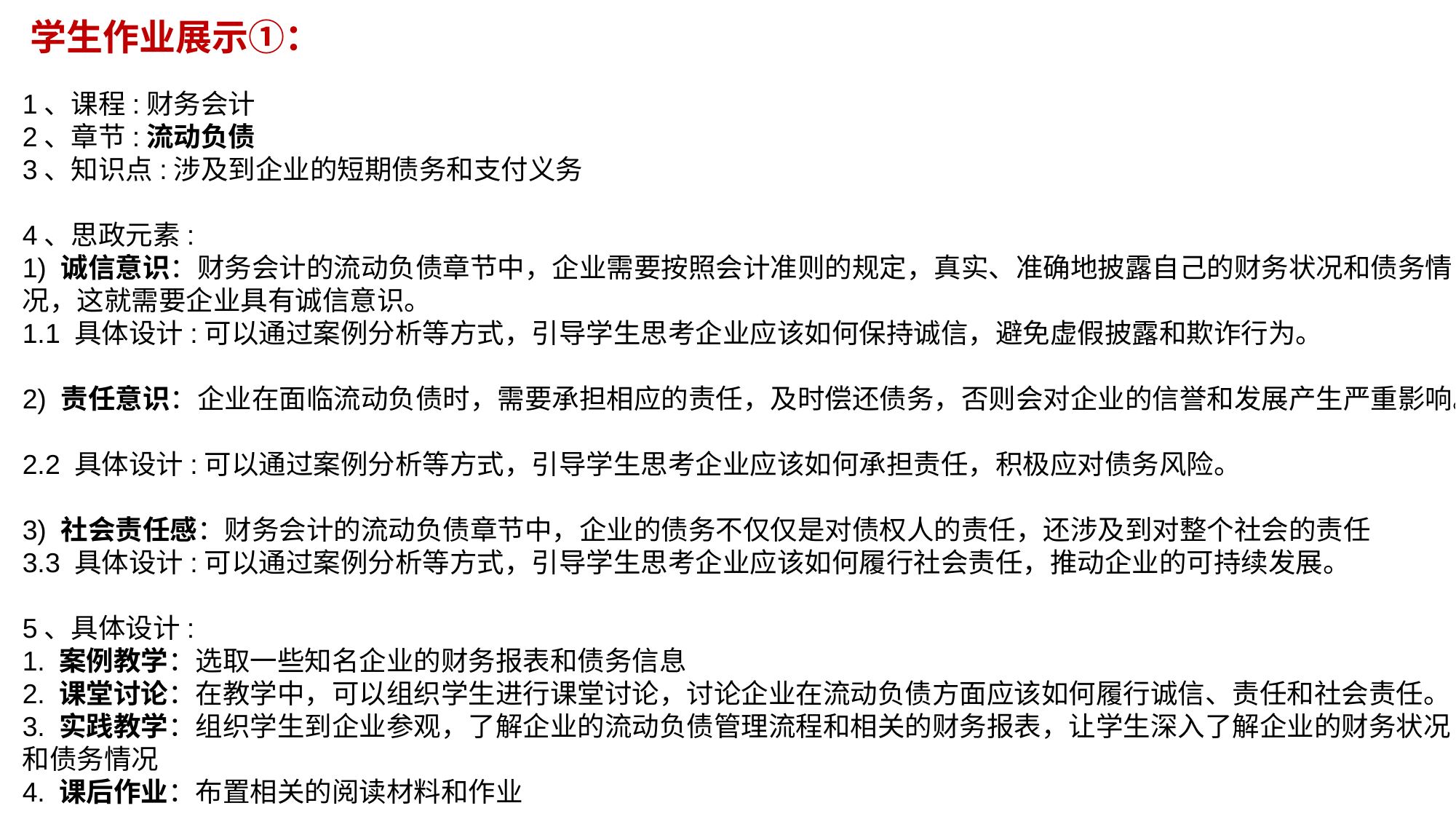

学生作业展示①：
1、课程:财务会计
2、章节:流动负债
3、知识点:涉及到企业的短期债务和支付义务
4、思政元素:
1) 诚信意识：财务会计的流动负债章节中，企业需要按照会计准则的规定，真实、准确地披露自己的财务状况和债务情况，这就需要企业具有诚信意识。
1.1 具体设计:可以通过案例分析等方式，引导学生思考企业应该如何保持诚信，避免虚假披露和欺诈行为。
2) 责任意识：企业在面临流动负债时，需要承担相应的责任，及时偿还债务，否则会对企业的信誉和发展产生严重影响。
2.2 具体设计:可以通过案例分析等方式，引导学生思考企业应该如何承担责任，积极应对债务风险。
3) 社会责任感：财务会计的流动负债章节中，企业的债务不仅仅是对债权人的责任，还涉及到对整个社会的责任
3.3 具体设计:可以通过案例分析等方式，引导学生思考企业应该如何履行社会责任，推动企业的可持续发展。
5、具体设计:
1. 案例教学：选取一些知名企业的财务报表和债务信息
2. 课堂讨论：在教学中，可以组织学生进行课堂讨论，讨论企业在流动负债方面应该如何履行诚信、责任和社会责任。
3. 实践教学：组织学生到企业参观，了解企业的流动负债管理流程和相关的财务报表，让学生深入了解企业的财务状况和债务情况
4. 课后作业：布置相关的阅读材料和作业